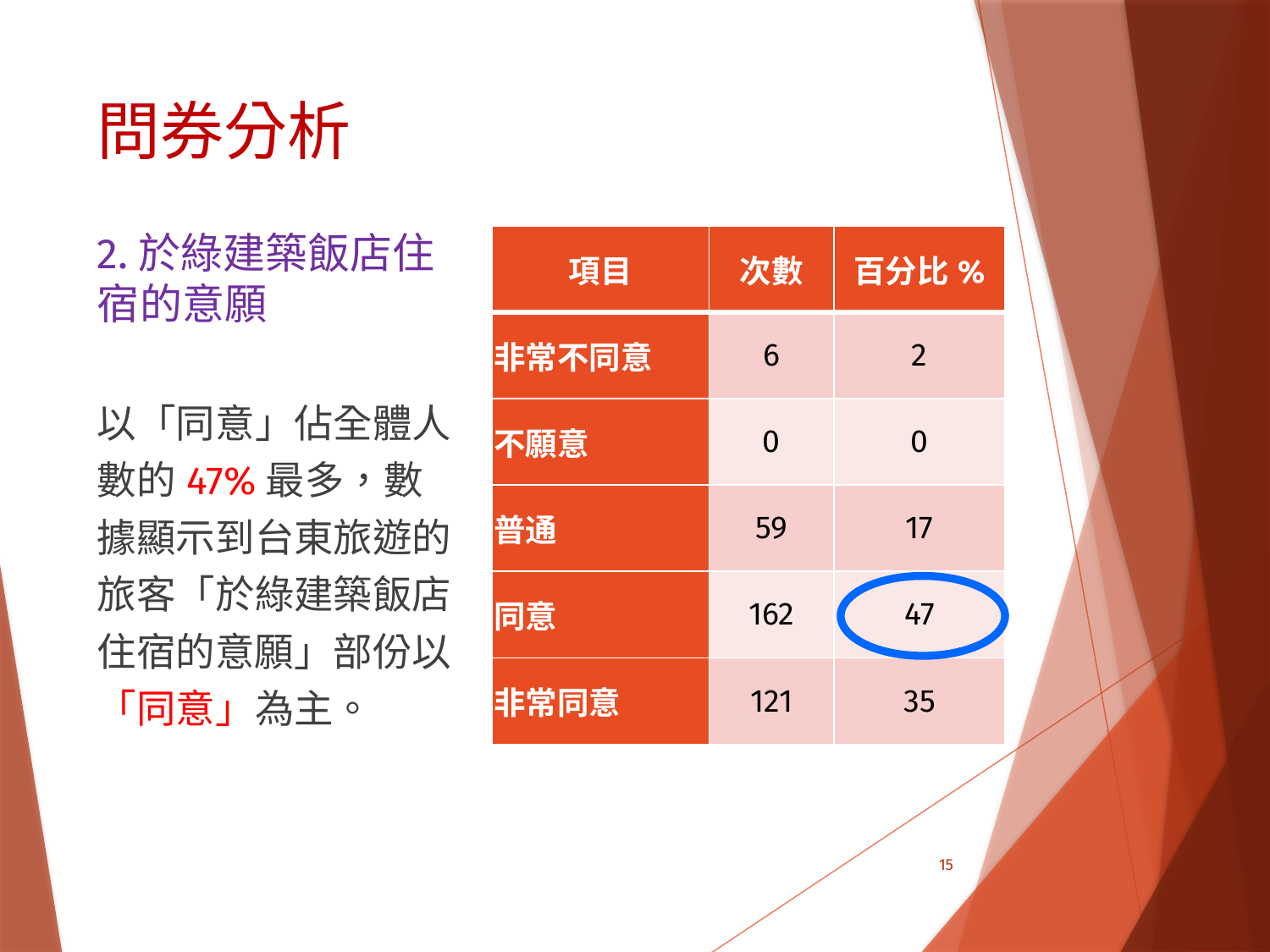

問券分析
# 2.於綠建築飯店住宿的意願
| 項目 | 次數 | 百分比% |
| --- | --- | --- |
| 非常不同意 | 6 | 2 |
| 不願意 | 0 | 0 |
| 普通 | 59 | 17 |
| 同意 | 162 | 47 |
| 非常同意 | 121 | 35 |
以「同意」佔全體人數的47%最多，數據顯示到台東旅遊的旅客「於綠建築飯店住宿的意願」部份以「同意」為主。

15